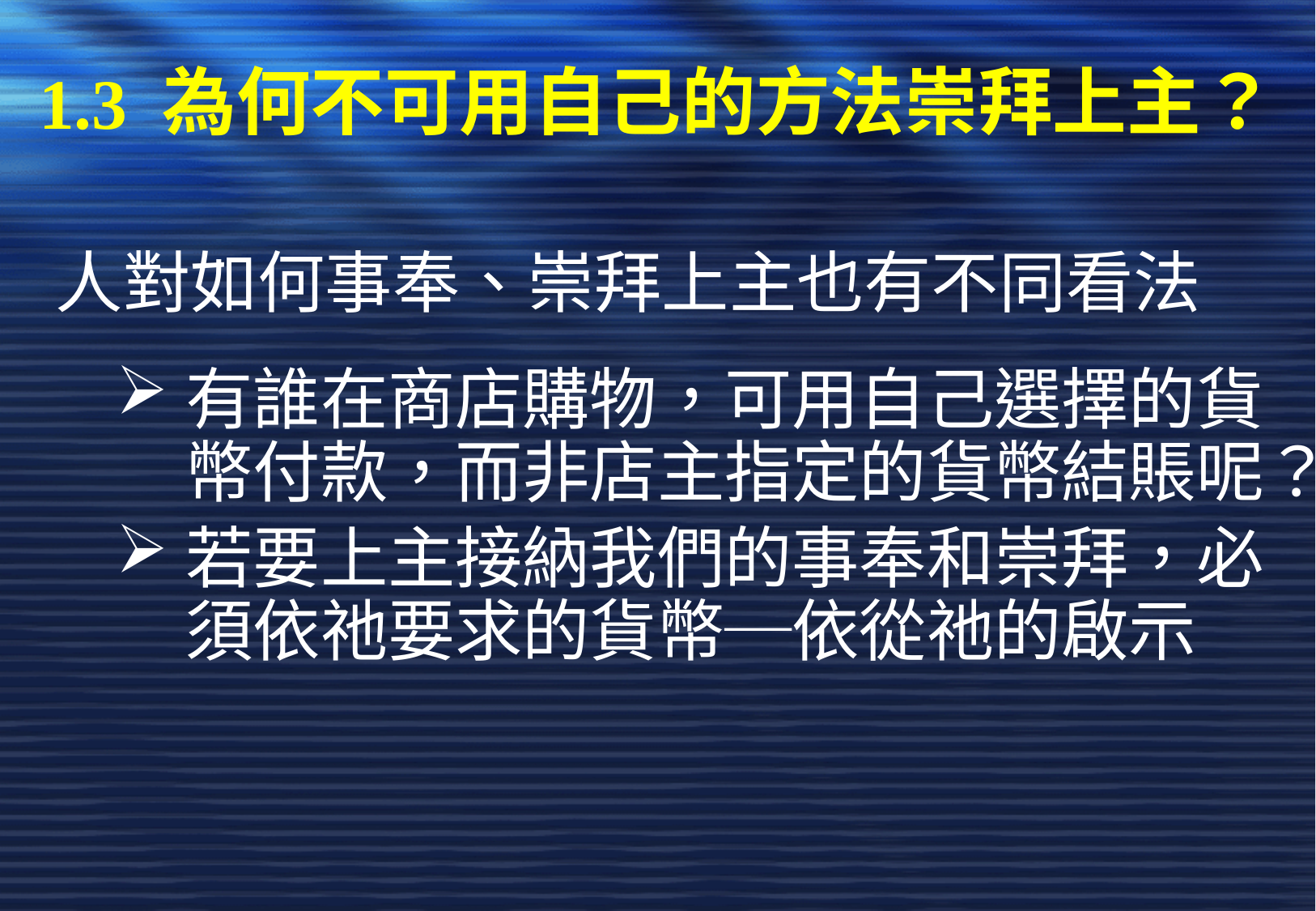

1.3 為何不可用自己的方法崇拜上主？
人對如何事奉、崇拜上主也有不同看法
有誰在商店購物，可用自己選擇的貨幣付款，而非店主指定的貨幣結賬呢？
若要上主接納我們的事奉和崇拜，必須依祂要求的貨幣─依從祂的啟示